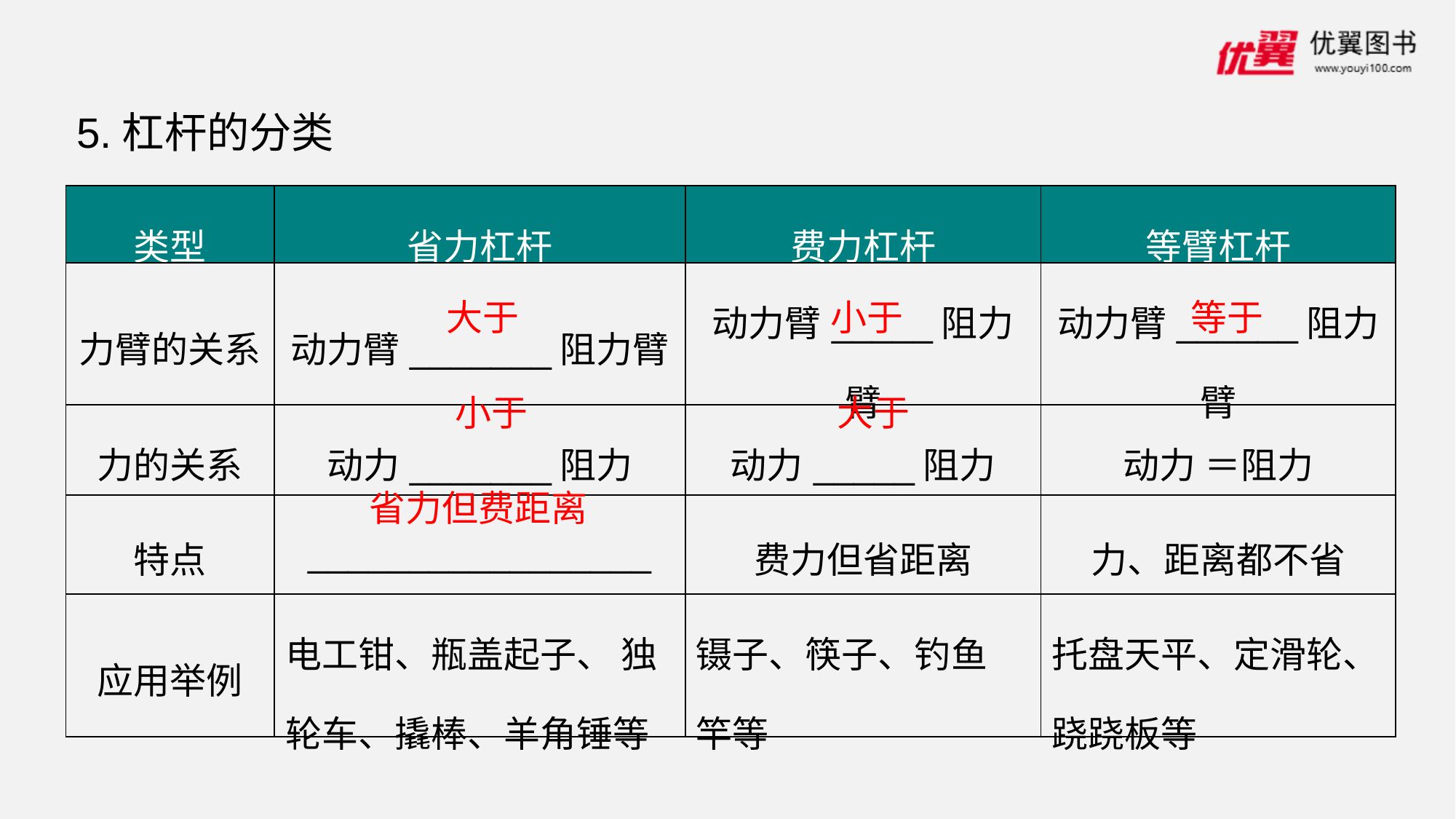

5.杠杆的分类
| 类型 | 省力杠杆 | 费力杠杆 | 等臂杠杆 |
| --- | --- | --- | --- |
| 力臂的关系 | 动力臂\_\_\_\_\_\_\_阻力臂 | 动力臂\_\_\_\_\_阻力臂 | 动力臂\_\_\_\_\_\_阻力臂 |
| 力的关系 | 动力\_\_\_\_\_\_\_阻力 | 动力\_\_\_\_\_阻力 | 动力 ＝阻力 |
| 特点 | \_\_\_\_\_\_\_\_\_\_\_\_\_\_\_\_\_ | 费力但省距离 | 力、距离都不省 |
| 应用举例 | 电工钳、瓶盖起子、 独轮车、撬棒、羊角锤等 | 镊子、筷子、钓鱼 竿等 | 托盘天平、定滑轮、跷跷板等 |
大于
小于
等于
小于
大于
省力但费距离